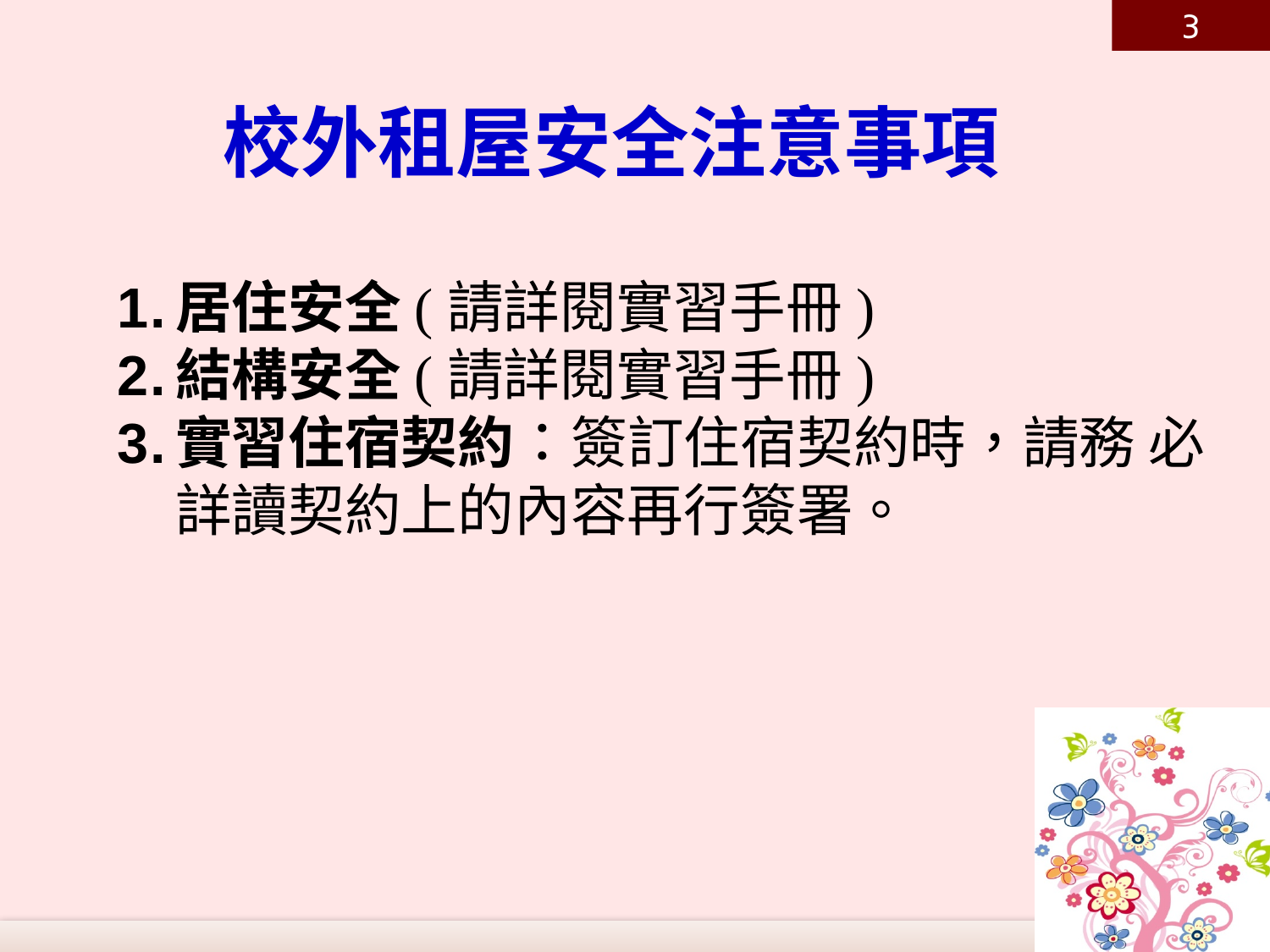

3
# 校外租屋安全注意事項
居住安全(請詳閱實習手冊)
結構安全(請詳閱實習手冊)
實習住宿契約：簽訂住宿契約時，請務 必詳讀契約上的內容再行簽署。